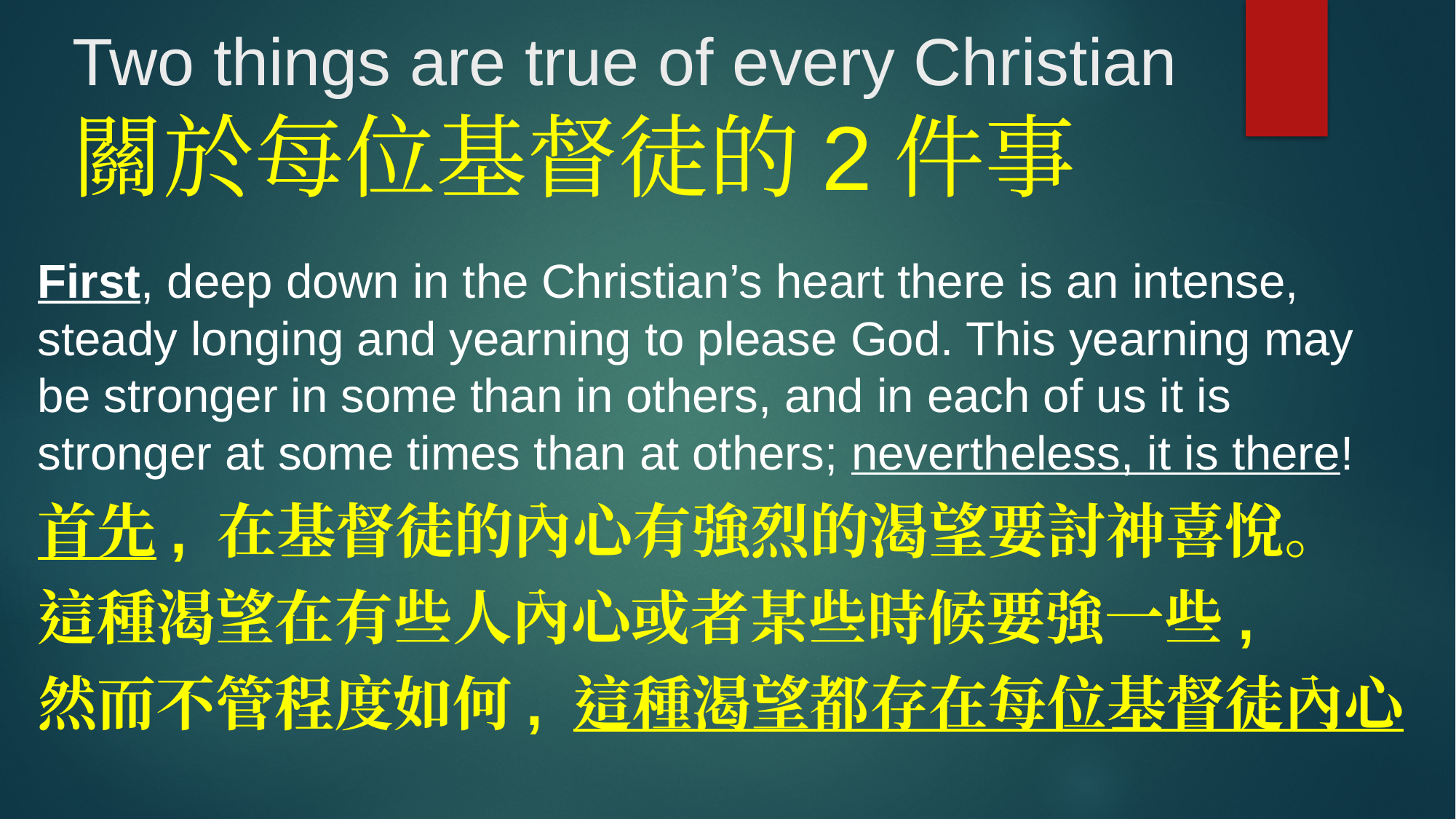

# Two things are true of every Christian 關於每位基督徒的2件事
First, deep down in the Christian’s heart there is an intense, steady longing and yearning to please God. This yearning may be stronger in some than in others, and in each of us it is stronger at some times than at others; nevertheless, it is there!
首先, 在基督徒的內心有強烈的渴望要討神喜悅。
這種渴望在有些人內心或者某些時候要強一些,
然而不管程度如何, 這種渴望都存在每位基督徒內心